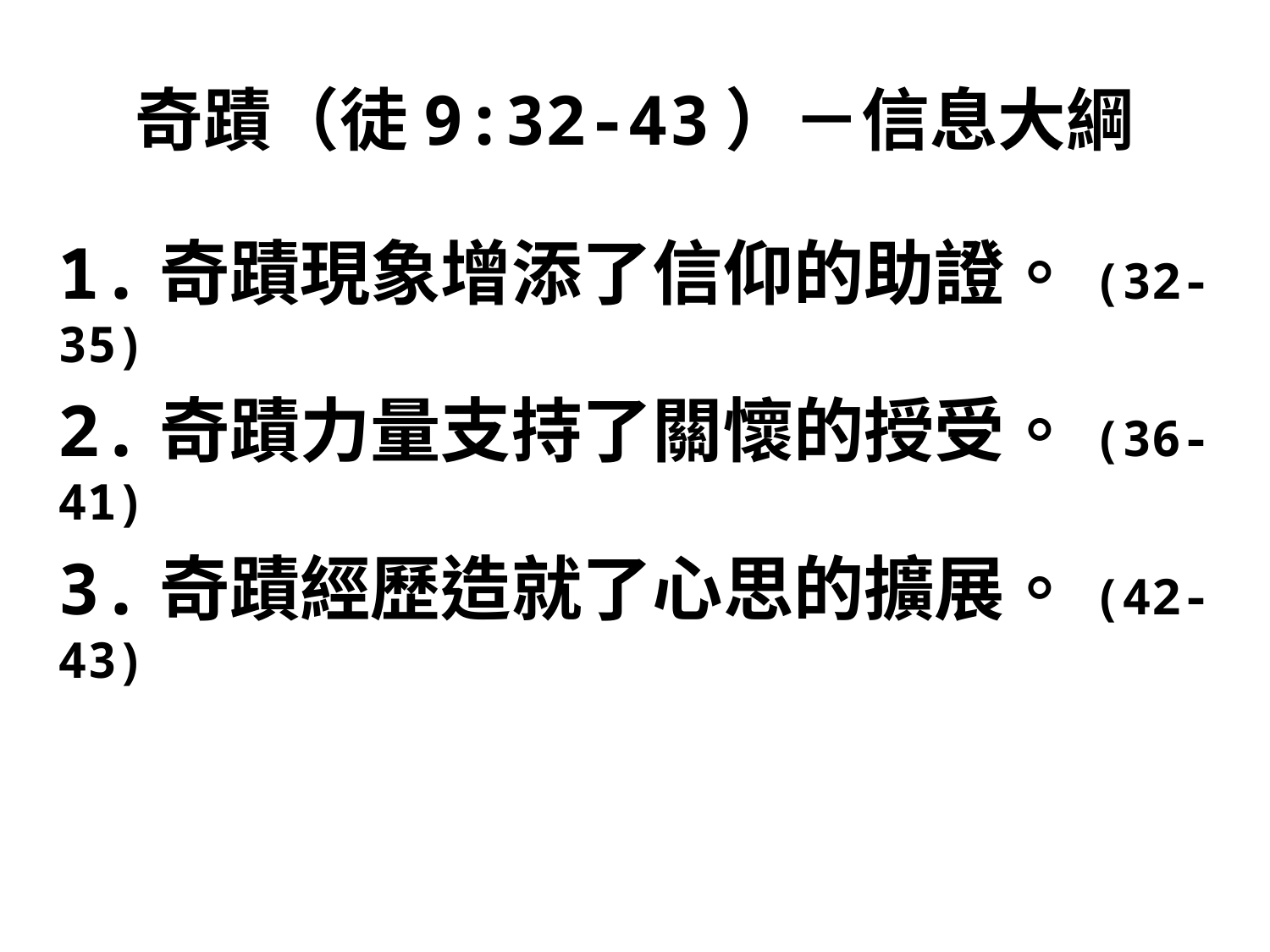

# 奇蹟（徒9:32-43）－信息大綱
1.奇蹟現象增添了信仰的助證。(32-35)
2.奇蹟力量支持了關懷的授受。(36-41)
3.奇蹟經歷造就了心思的擴展。(42-43)